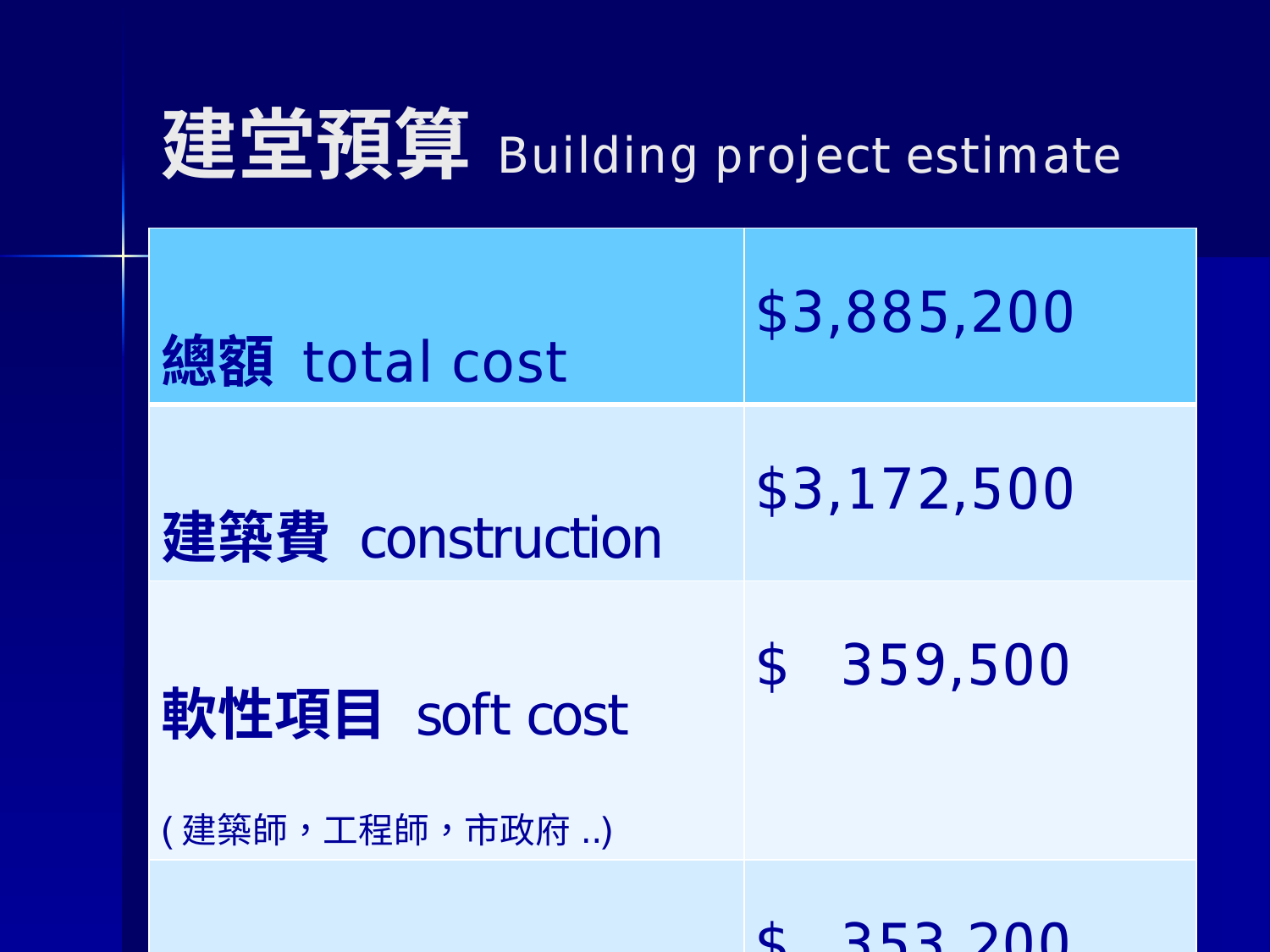

# 建堂預算 Building project estimate
| 總額 total cost | $3,885,200 |
| --- | --- |
| 建築費 construction | $3,172,500 |
| 軟性項目 soft cost (建築師，工程師，市政府..) | $ 359,500 |
| 預備費 contingency | $ 353,200 |